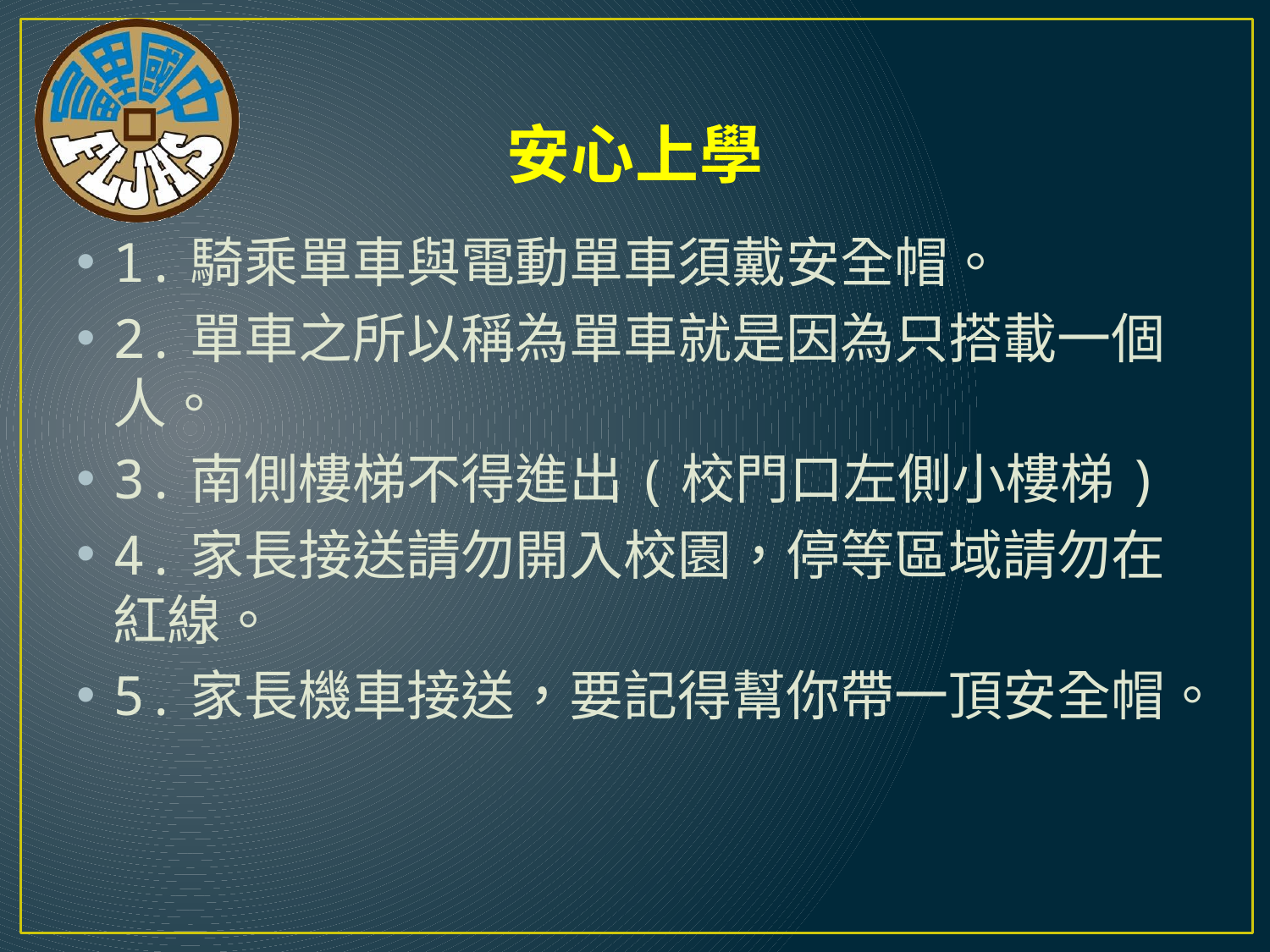

# 安心上學
1.騎乘單車與電動單車須戴安全帽。
2.單車之所以稱為單車就是因為只搭載一個人。
3.南側樓梯不得進出(校門口左側小樓梯)
4.家長接送請勿開入校園，停等區域請勿在紅線。
5.家長機車接送，要記得幫你帶一頂安全帽。